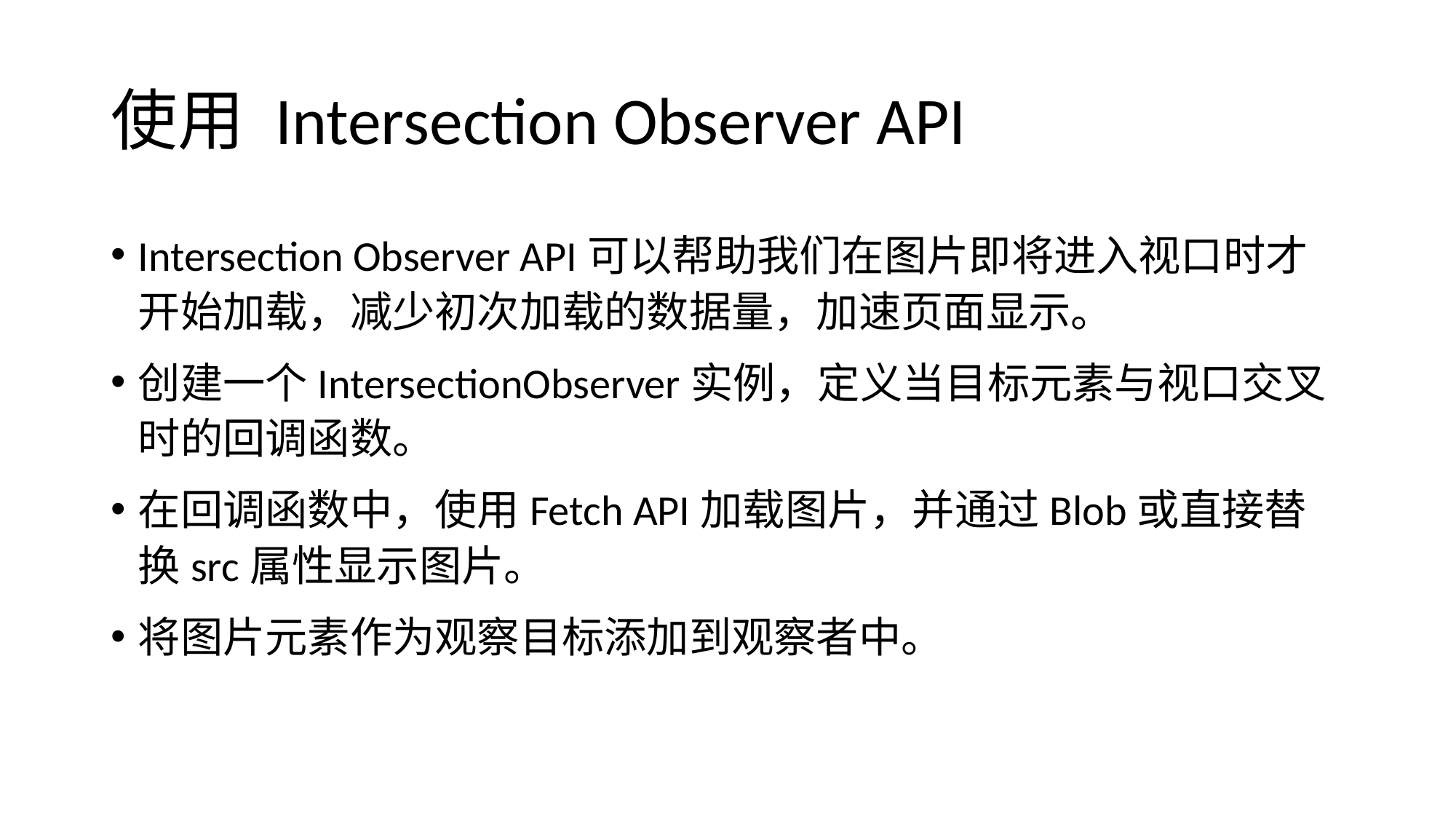

# 使用 Intersection Observer API
Intersection Observer API可以帮助我们在图片即将进入视口时才开始加载，减少初次加载的数据量，加速页面显示。
创建一个IntersectionObserver实例，定义当目标元素与视口交叉时的回调函数。
在回调函数中，使用Fetch API加载图片，并通过Blob或直接替换src属性显示图片。
将图片元素作为观察目标添加到观察者中。